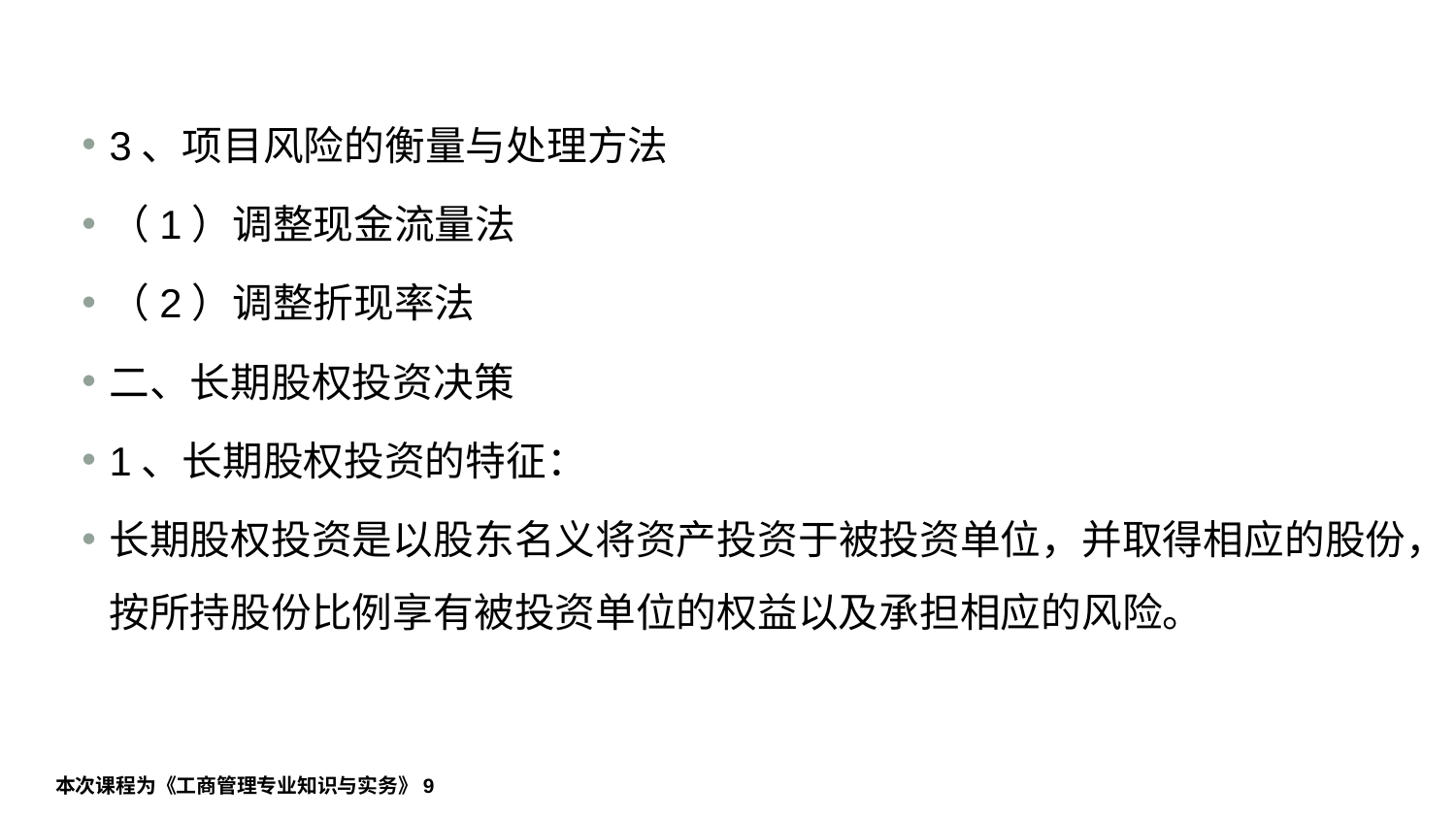

#
3、项目风险的衡量与处理方法
（1）调整现金流量法
（2）调整折现率法
二、长期股权投资决策
1、长期股权投资的特征：
长期股权投资是以股东名义将资产投资于被投资单位，并取得相应的股份，按所持股份比例享有被投资单位的权益以及承担相应的风险。